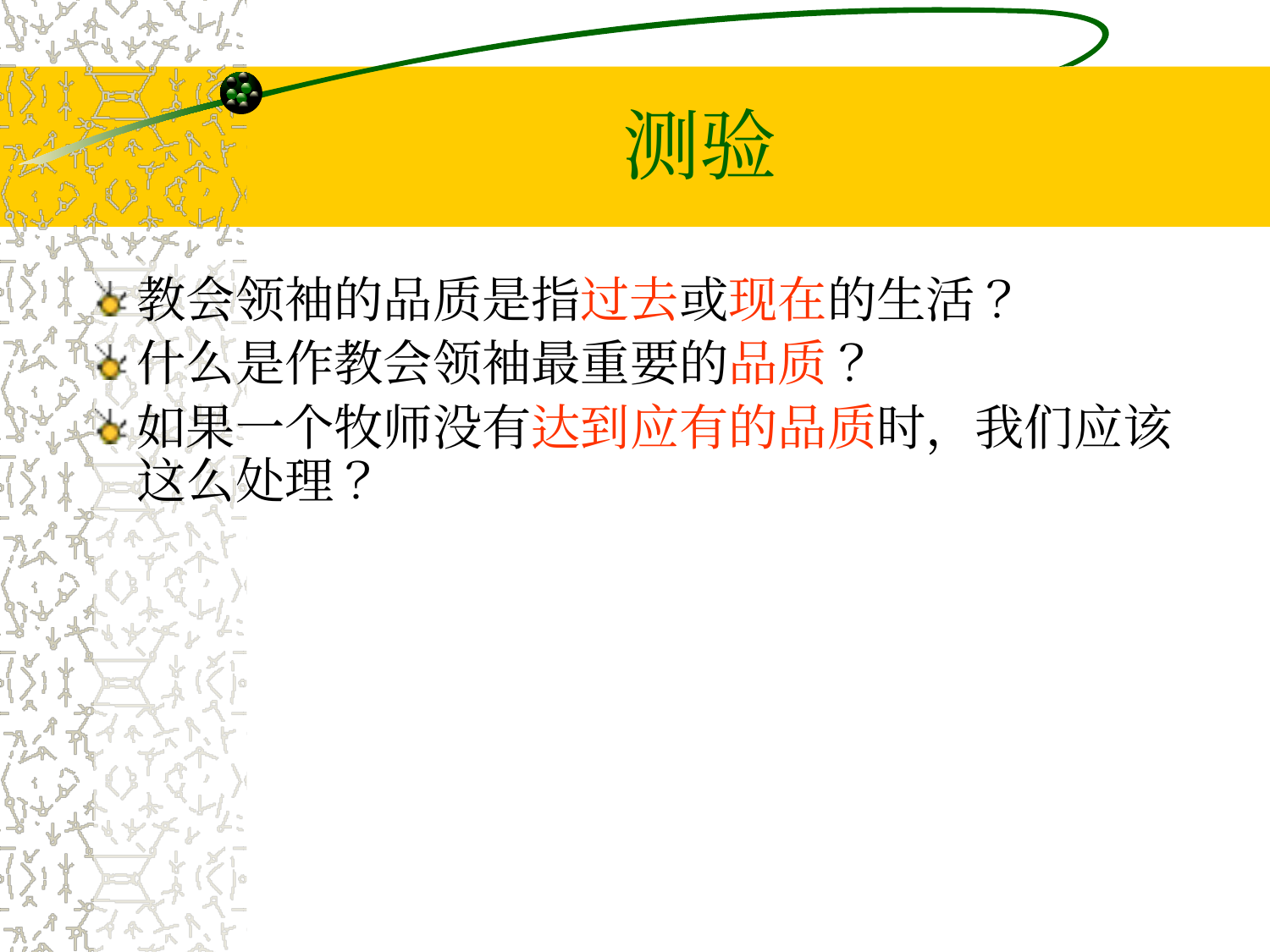

# 测验
教会领袖的品质是指过去或现在的生活？
什么是作教会领袖最重要的品质？
如果一个牧师没有达到应有的品质时，我们应该这么处理？